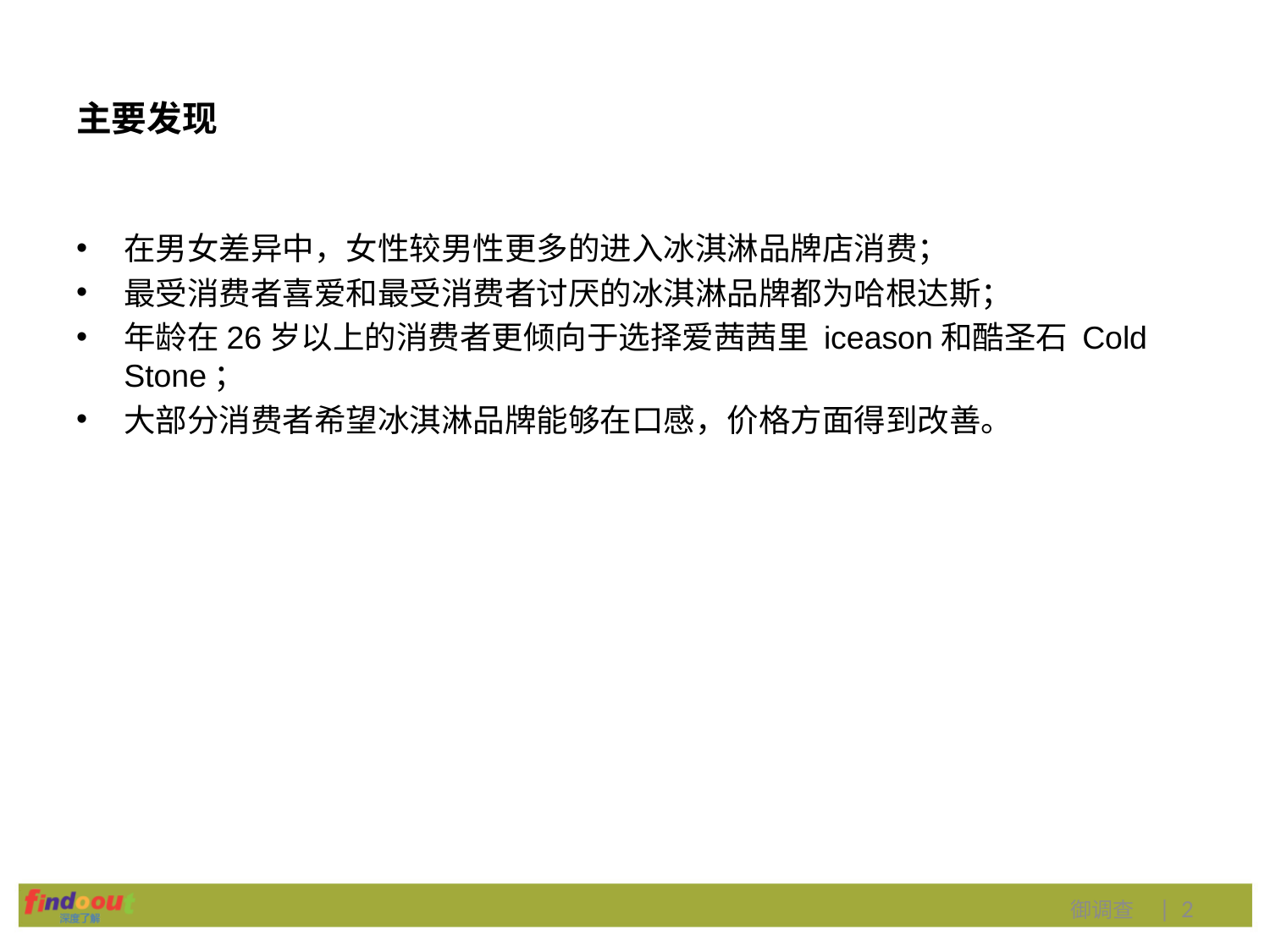

# 主要发现
在男女差异中，女性较男性更多的进入冰淇淋品牌店消费；
最受消费者喜爱和最受消费者讨厌的冰淇淋品牌都为哈根达斯；
年龄在26岁以上的消费者更倾向于选择爱茜茜里 iceason和酷圣石 Cold Stone；
大部分消费者希望冰淇淋品牌能够在口感，价格方面得到改善。

御调查   |  2